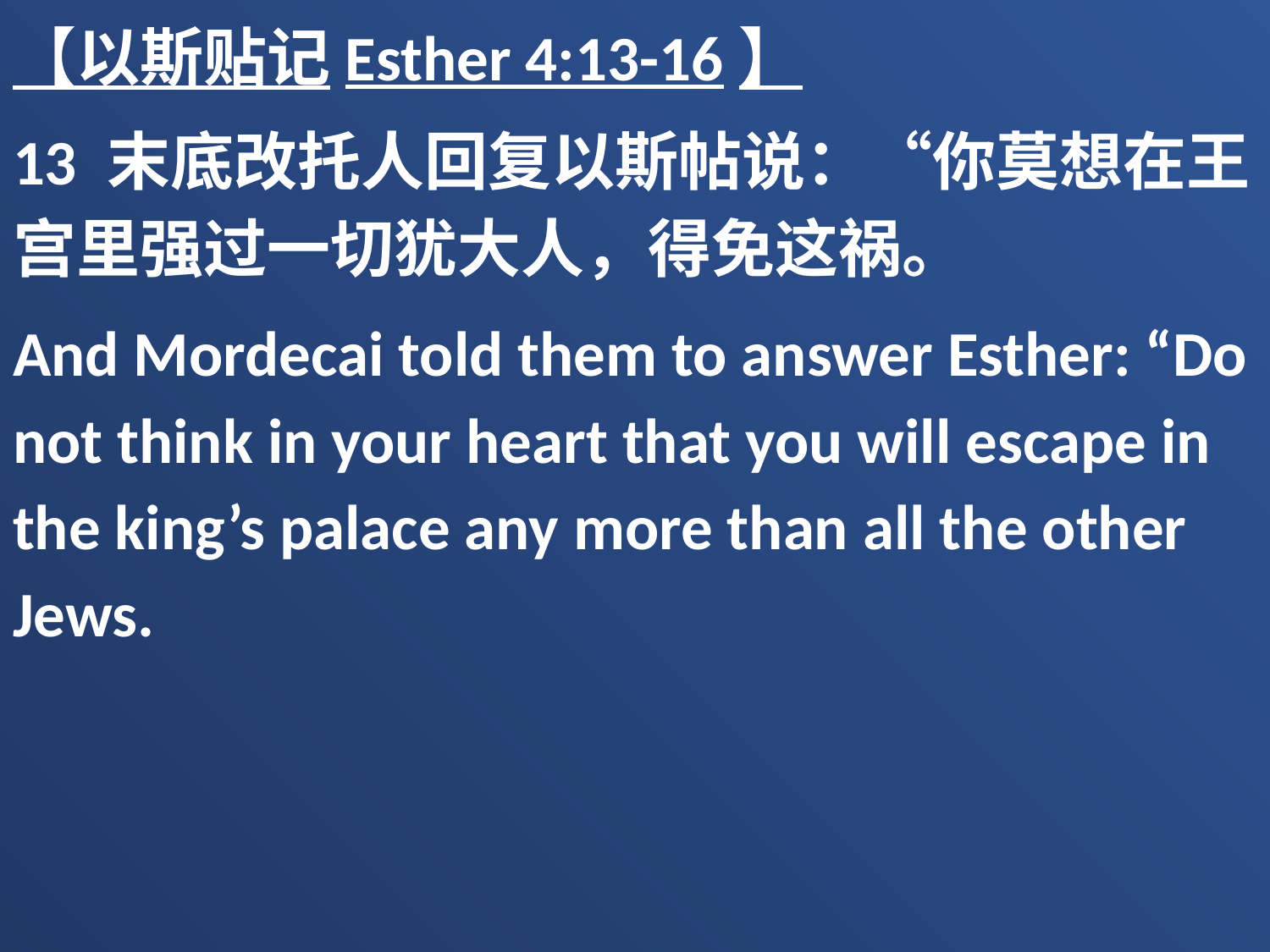

【以斯贴记Esther 4:13-16】
13 末底改托人回复以斯帖说：“你莫想在王宫里强过一切犹大人，得免这祸。
And Mordecai told them to answer Esther: “Do not think in your heart that you will escape in the king’s palace any more than all the other Jews.